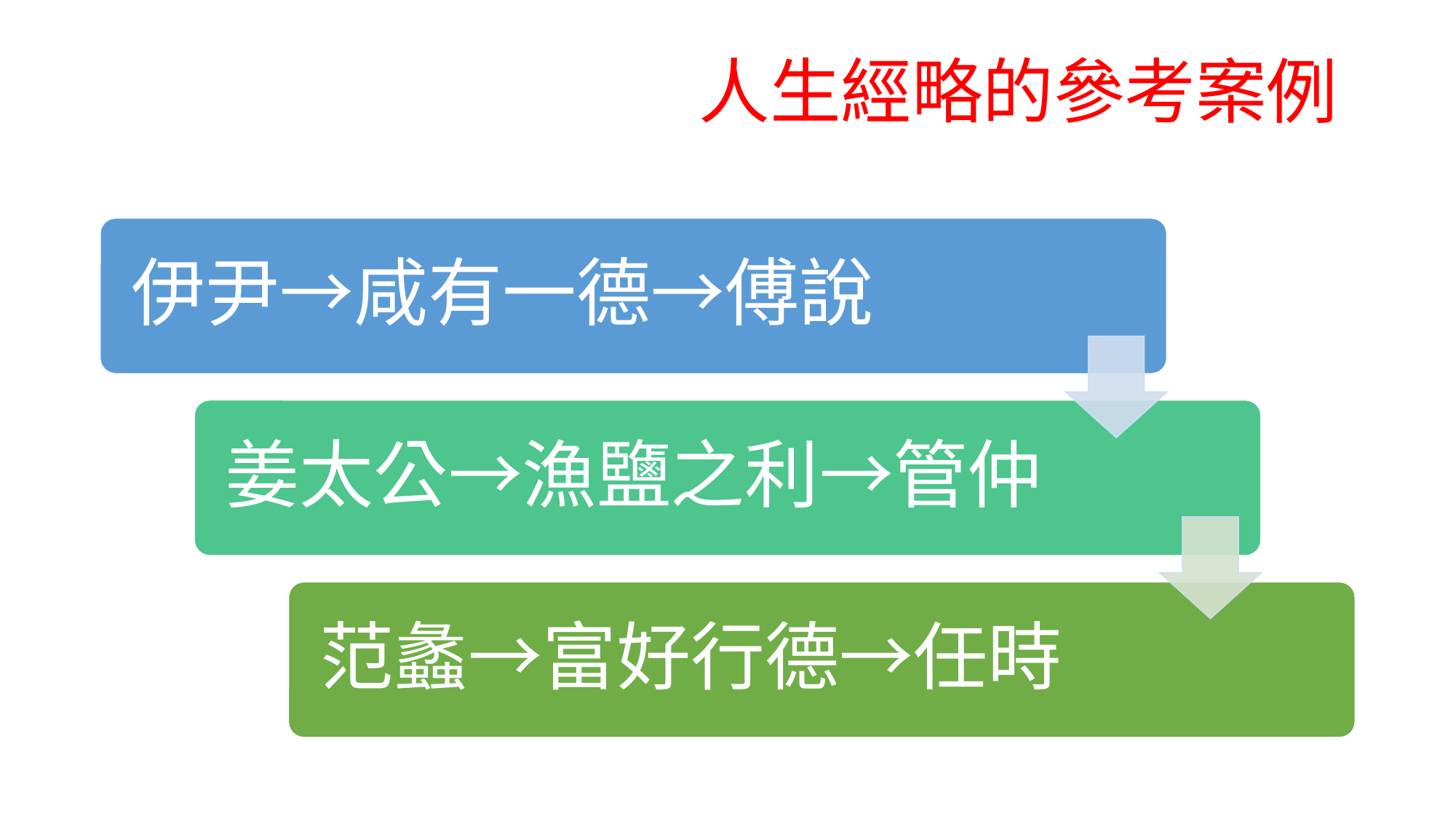

# 人生經略的參考案例
伊尹→咸有一德→傅說
姜太公→漁鹽之利→管仲
范蠡→富好行德→任時